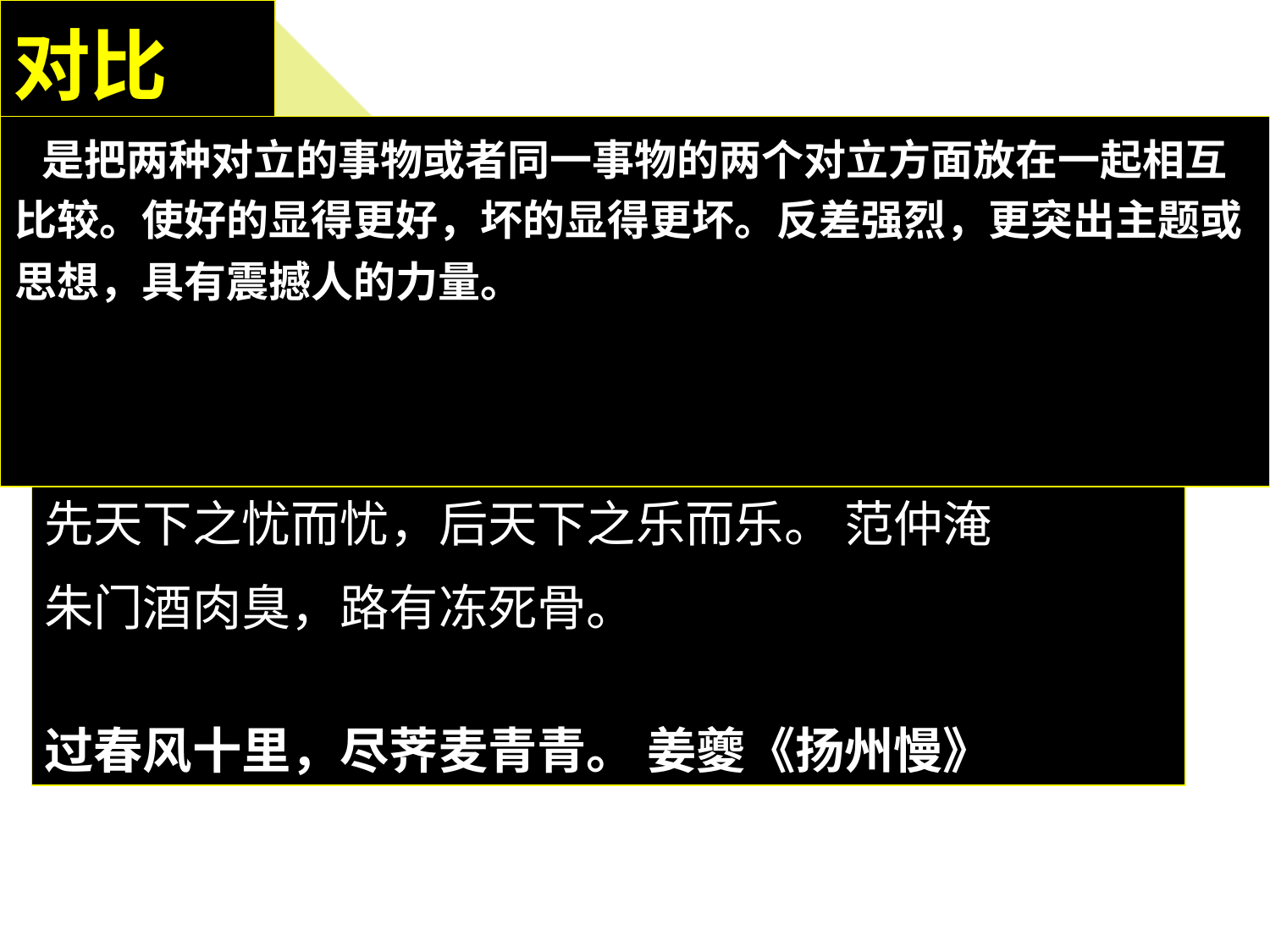

对比
  是把两种对立的事物或者同一事物的两个对立方面放在一起相互比较。使好的显得更好，坏的显得更坏。反差强烈，更突出主题或思想，具有震撼人的力量。
先天下之忧而忧，后天下之乐而乐。 范仲淹
朱门酒肉臭，路有冻死骨。
过春风十里，尽荠麦青青。 姜夔《扬州慢》